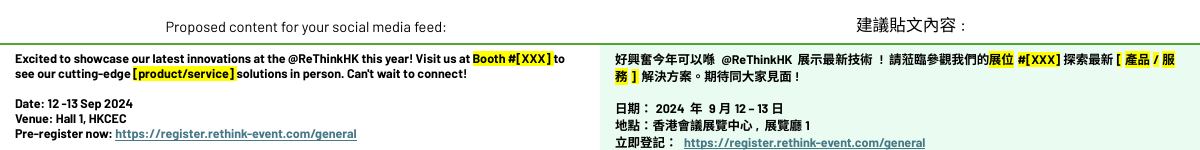

建議貼文內容:
Proposed content for your social media feed:
| Excited to showcase our latest innovations at the @ReThinkHK this year! Visit us at Booth #[XXX] to see our cutting-edge [product/service] solutions in person. Can't wait to connect!  Date: 12 -13 Sep 2024 Venue: Hall 1, HKCEC Pre-register now: https://register.rethink-event.com/general #OnlyWayForward #ReThinkHK2024 #rethink\_hk #rethinkhongkong #sustainabilityhk #sustainabledevelopmenthk | 好興奮今年可以喺 @ReThinkHK 展示最新技術 ! 請蒞臨參觀我們的展位#[XXX]探索最新[產品/服務] 解決方案。期待同大家見面! 日期：2024 年 9月12 – 13日 地點：香港會議展覽中心, 展覽廳1 立即登記： https://register.rethink-event.com/general #OnlyWayForward #ReThinkHK2024 #rethink\_hk #rethinkhongkong #sustainabilityhk #sustainabledevelopmenthk |
| --- | --- |